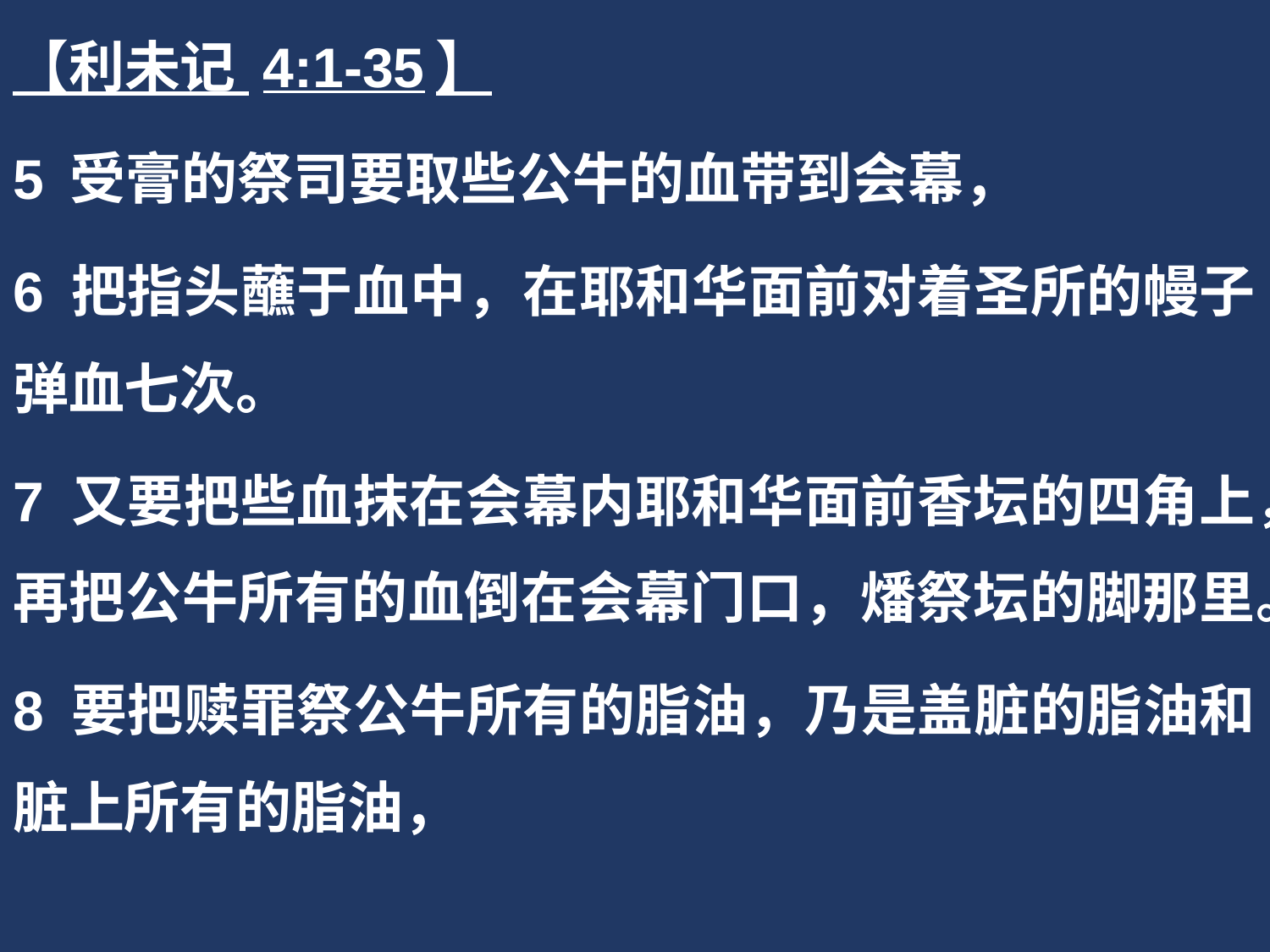

【利未记 4:1-35】
5 受膏的祭司要取些公牛的血带到会幕，
6 把指头蘸于血中，在耶和华面前对着圣所的幔子弹血七次。
7 又要把些血抹在会幕内耶和华面前香坛的四角上，再把公牛所有的血倒在会幕门口，燔祭坛的脚那里。
8 要把赎罪祭公牛所有的脂油，乃是盖脏的脂油和脏上所有的脂油，